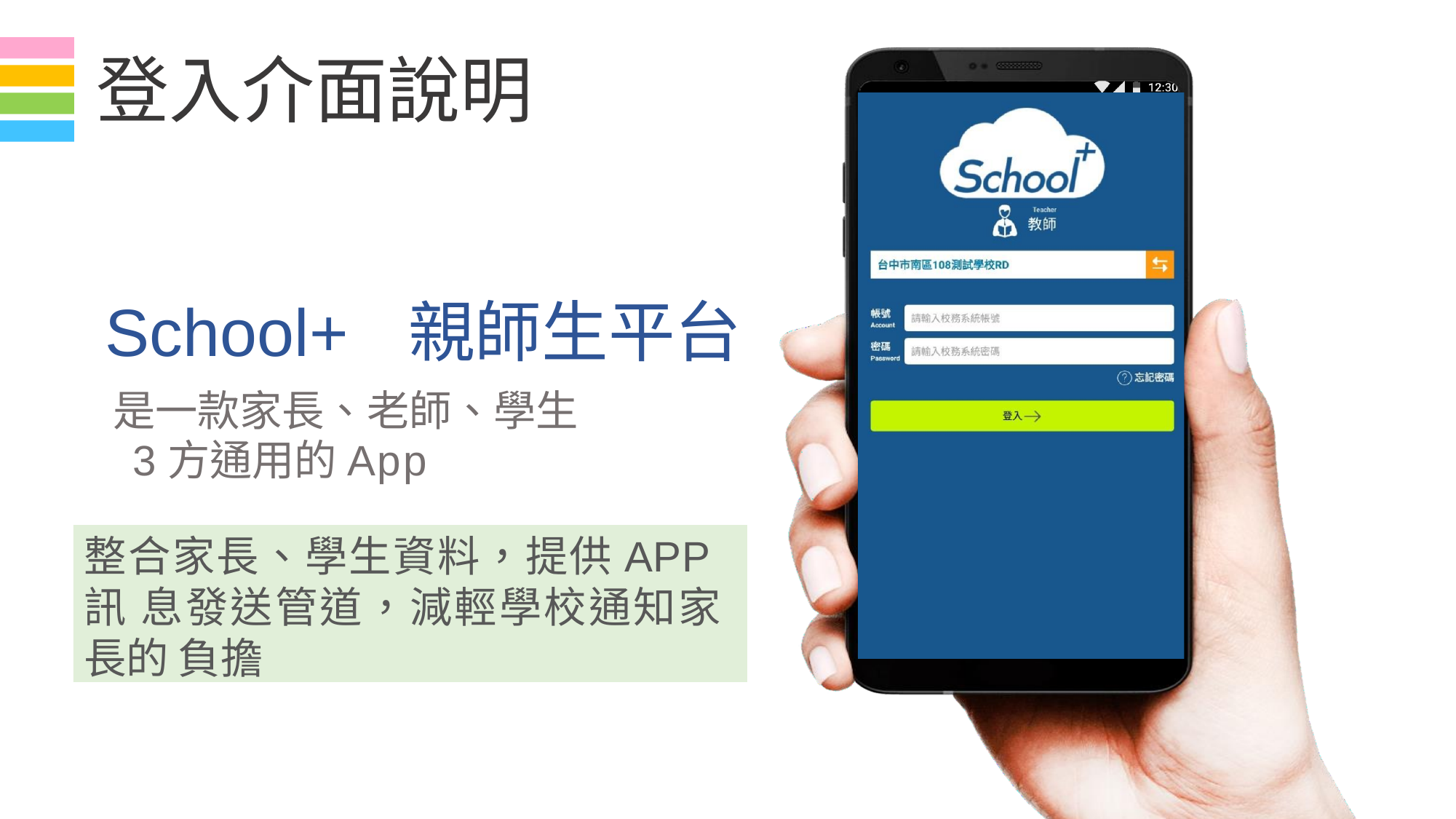

# 登入介面說明

School+	親師生平台
是一款家長、老師、學生  3方通用的App
整合家長、學生資料，提供APP訊 息發送管道，減輕學校通知家長的 負擔